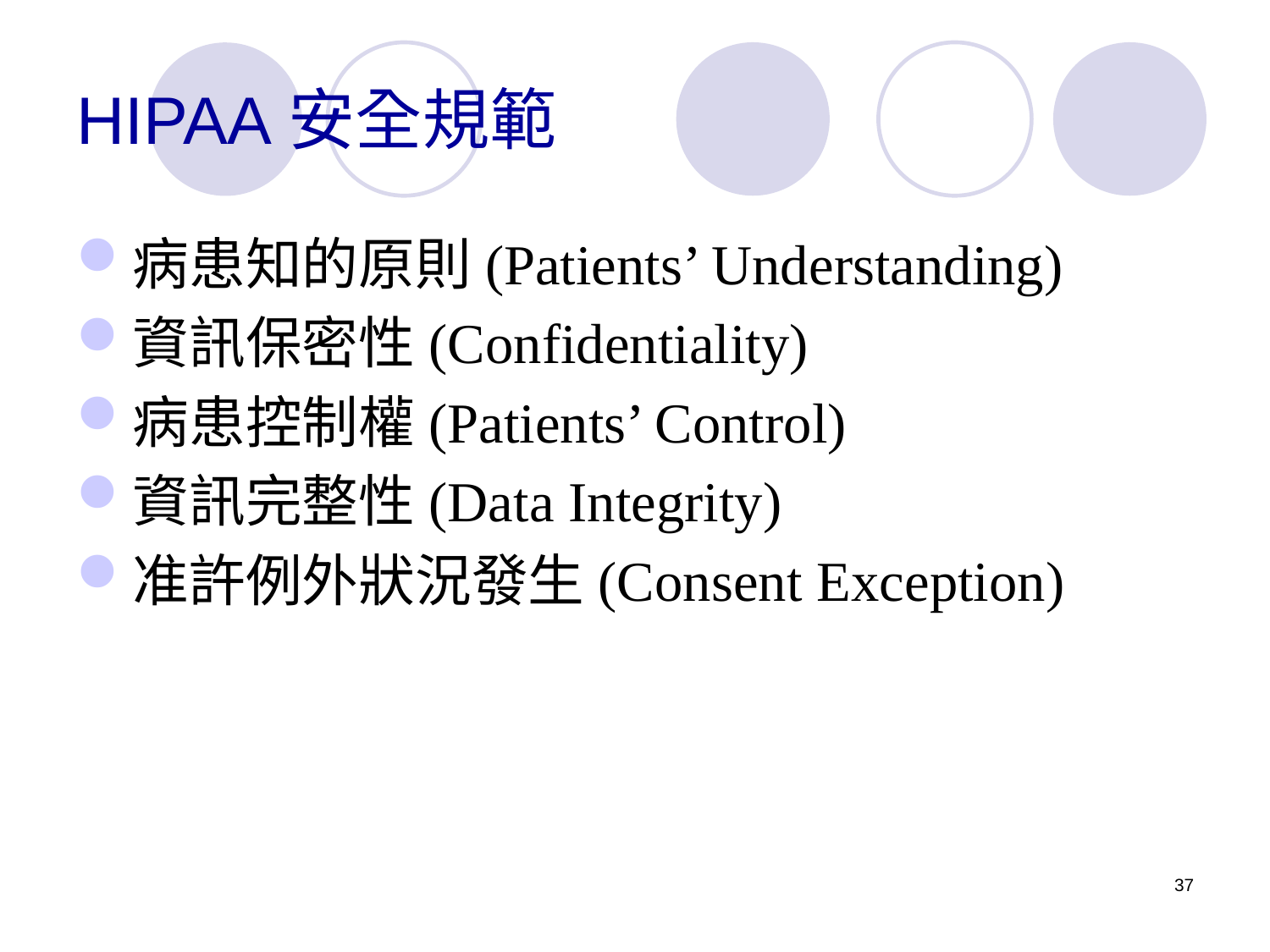

# HIPAA安全規範
病患知的原則(Patients’ Understanding)
資訊保密性(Confidentiality)
病患控制權(Patients’ Control)
資訊完整性(Data Integrity)
准許例外狀況發生(Consent Exception)
37